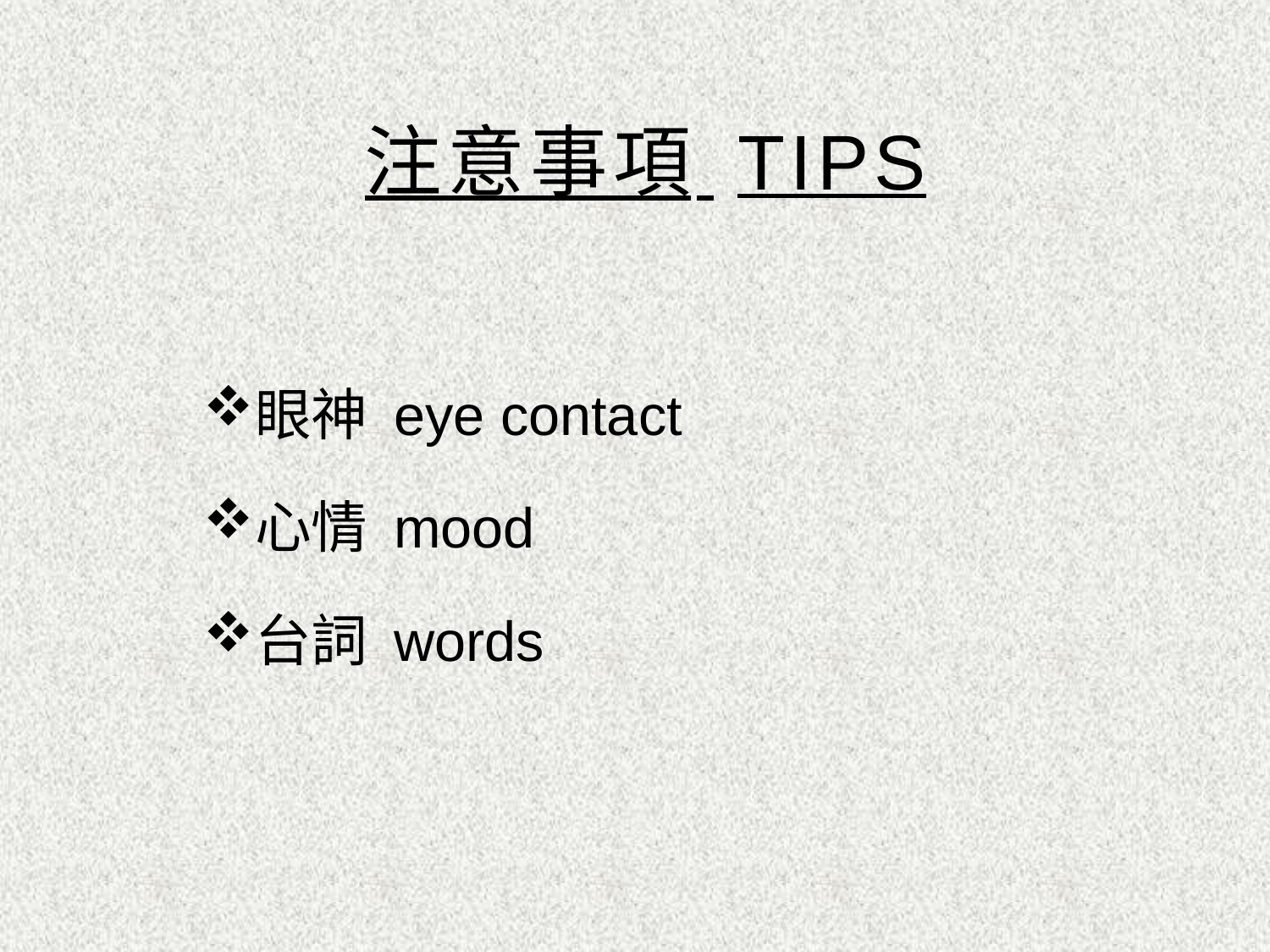

# 注意事項 TIPS
眼神 eye contact
心情 mood
台詞 words